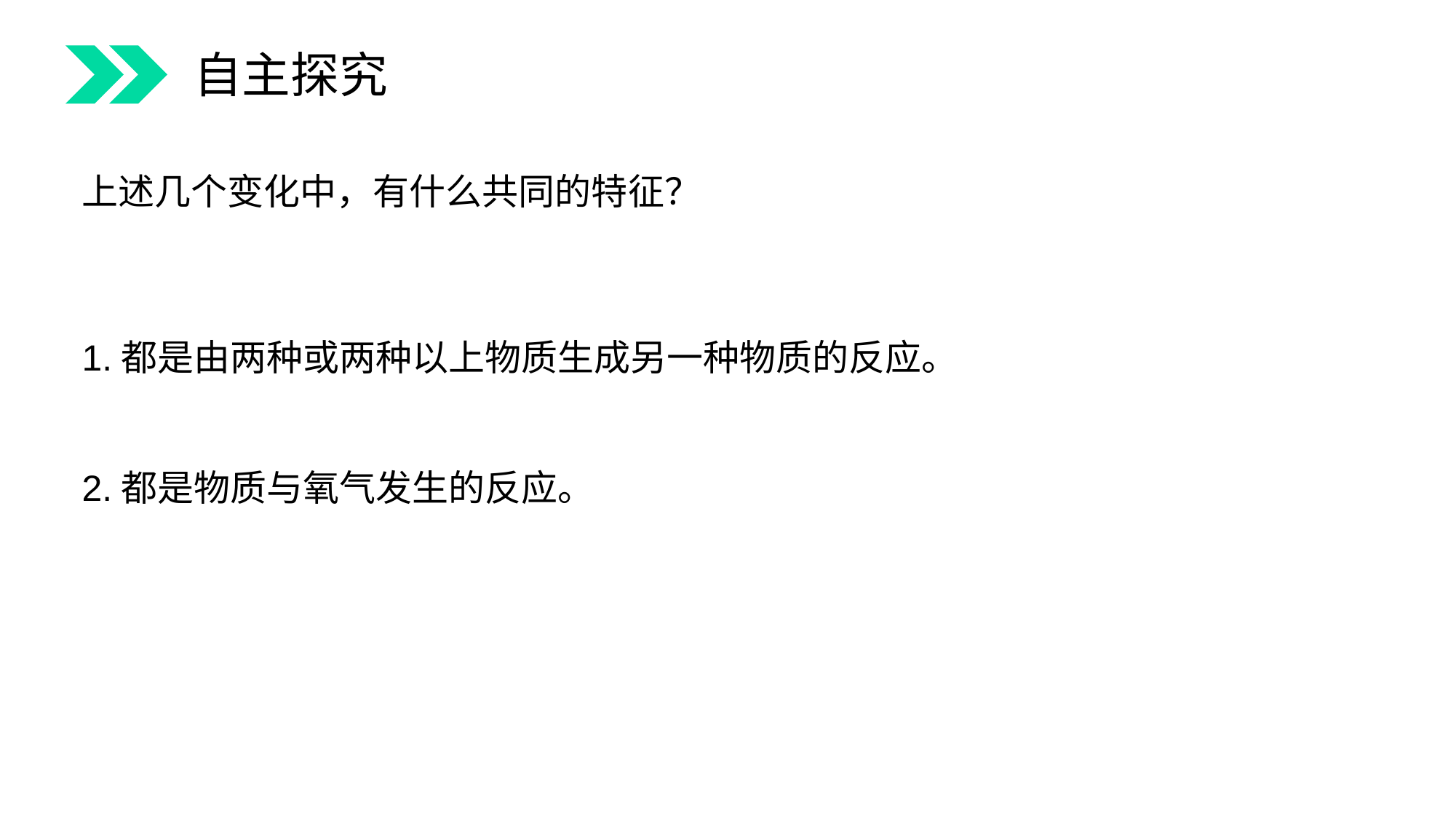

自主探究
上述几个变化中，有什么共同的特征？
1.都是由两种或两种以上物质生成另一种物质的反应。
2.都是物质与氧气发生的反应。